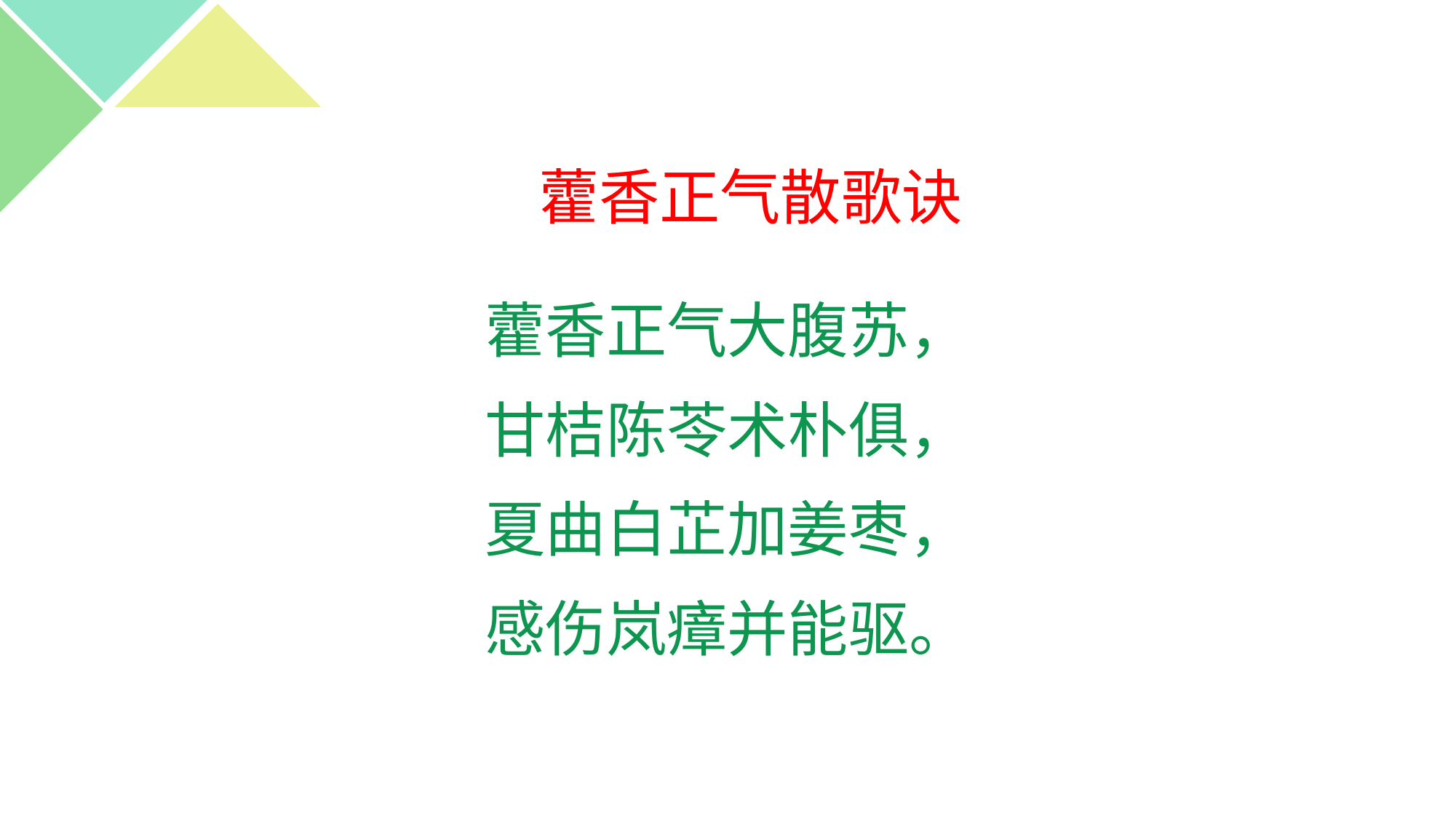

# 藿香正气散歌诀
藿香正气大腹苏，
甘桔陈苓术朴俱，
夏曲白芷加姜枣，
感伤岚瘴并能驱。